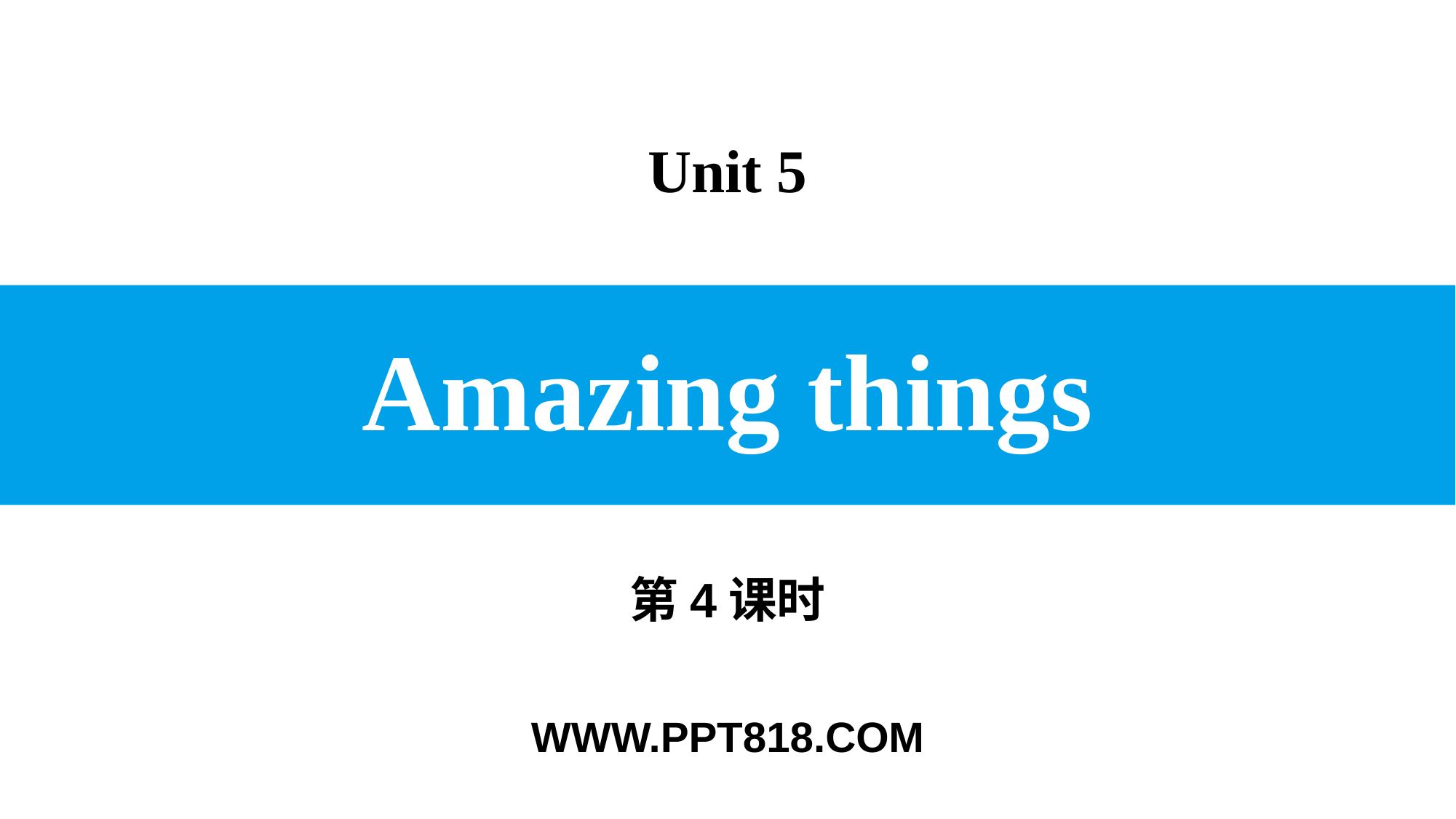

Unit 5
# Amazing things
第4课时
WWW.PPT818.COM